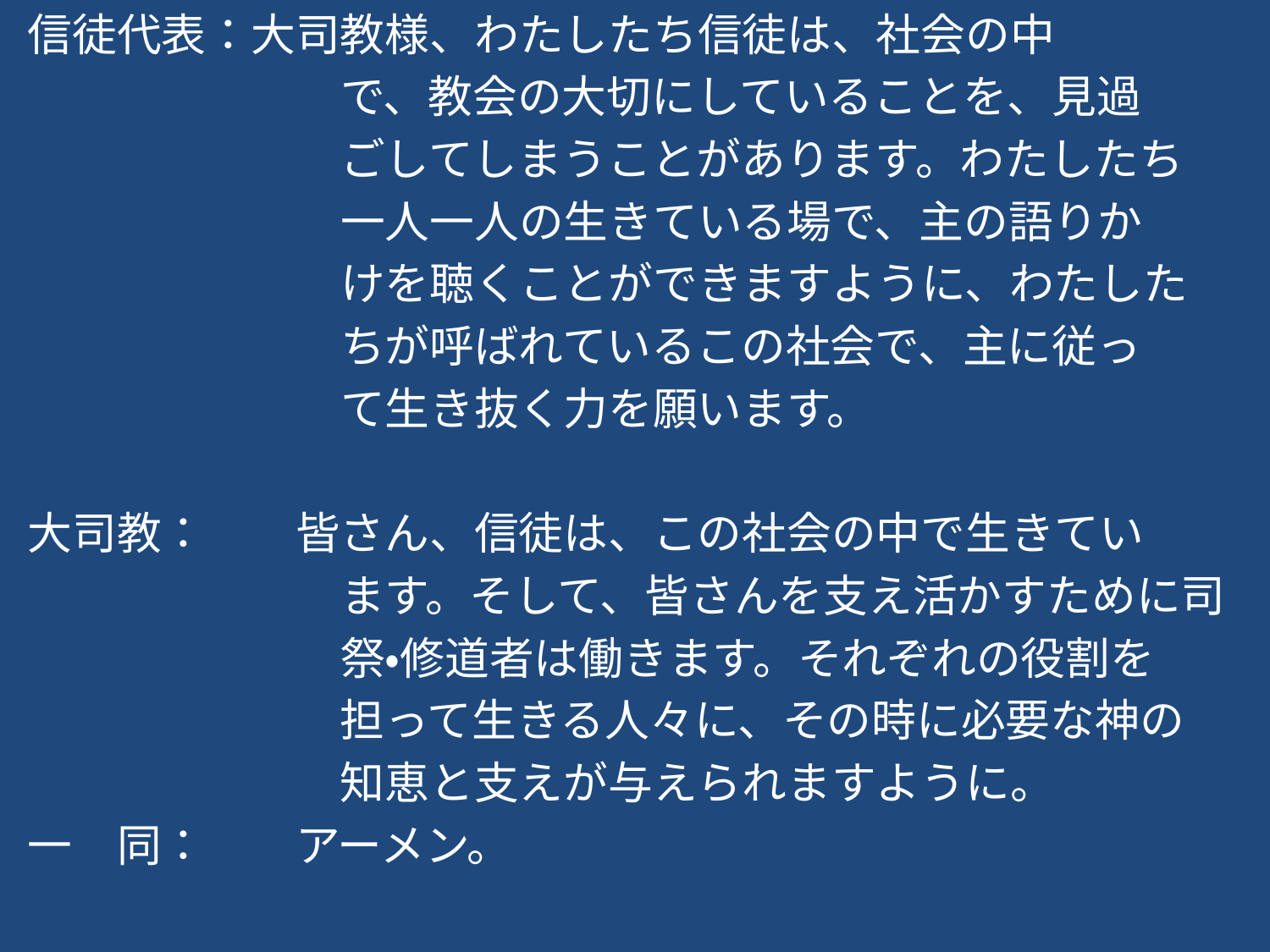

信徒代表：大司教様、わたしたち信徒は、社会の中
　　　　　　　で、教会の大切にしていることを、見過
　　　　　　　ごしてしまうことがあります。わたしたち
　　　　　　　一人一人の生きている場で、主の語りか
　　　　　　　けを聴くことができますように、わたした
　　　　　　　ちが呼ばれているこの社会で、主に従っ
　　　　　　　て生き抜く力を願います。

大司教：　　皆さん、信徒は、この社会の中で生きてい
　　　　　　　ます。そして、皆さんを支え活かすために司
　　　　　　　祭・修道者は働きます。それぞれの役割を
　　　　　　　担って生きる人々に、その時に必要な神の
　　　　　　　知恵と支えが与えられますように。
一　同：　　アーメン。

#